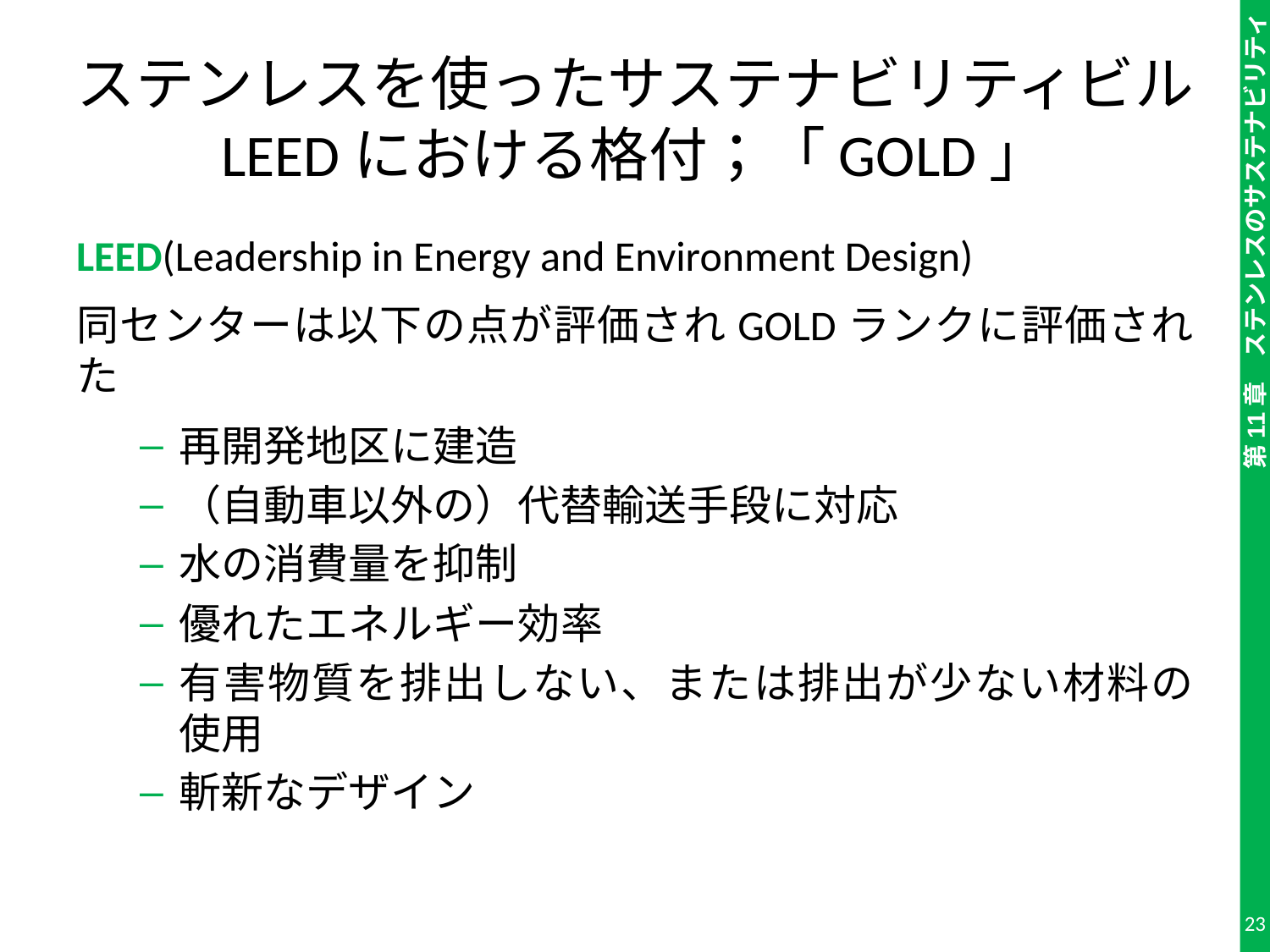

# ステンレスを使ったサステナビリティビル LEEDにおける格付；「GOLD」
LEED(Leadership in Energy and Environment Design)
同センターは以下の点が評価されGOLDランクに評価された
再開発地区に建造
（自動車以外の）代替輸送手段に対応
水の消費量を抑制
優れたエネルギー効率
有害物質を排出しない、または排出が少ない材料の使用
斬新なデザイン
23